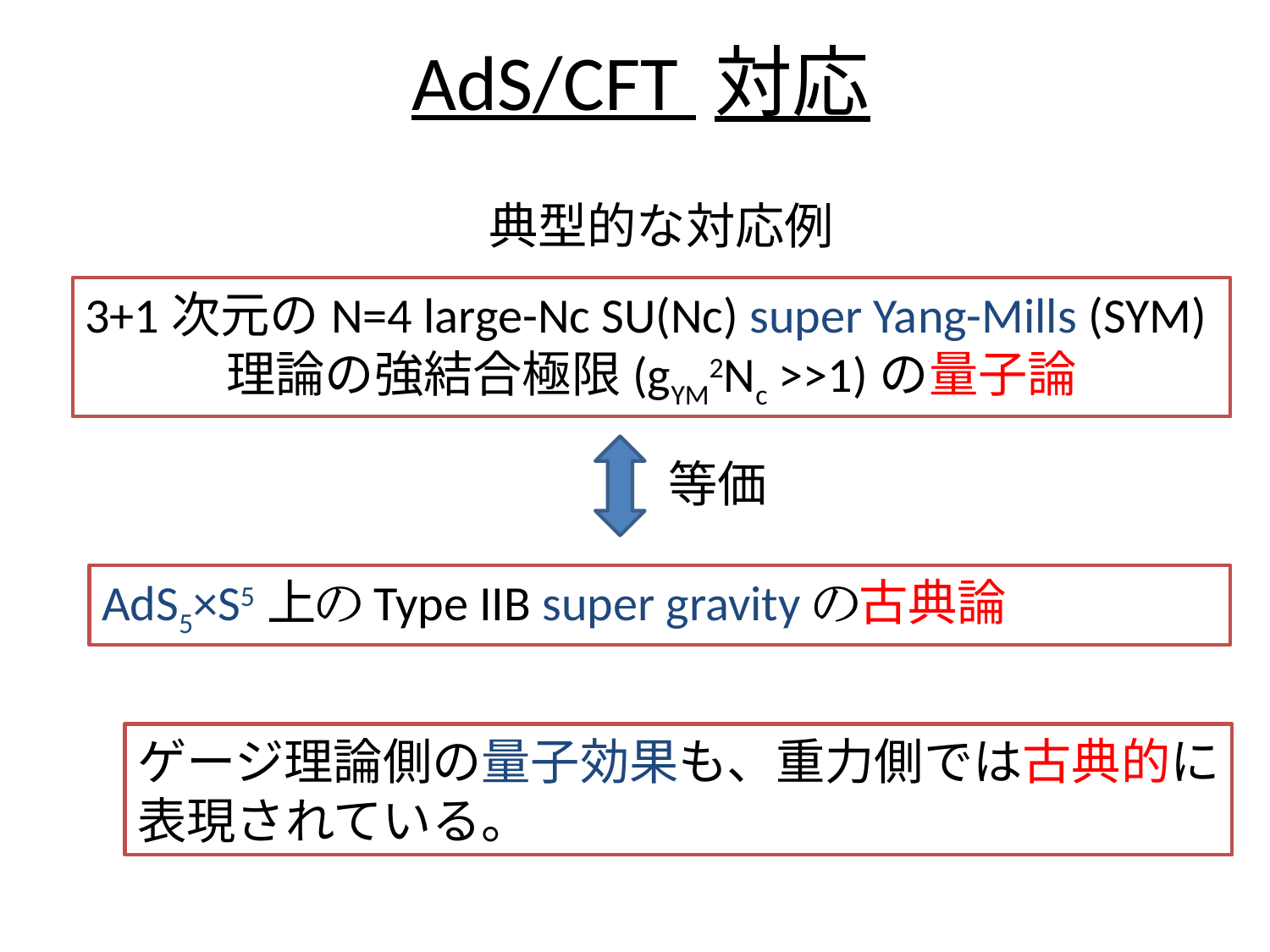

# AdS/CFT 対応
典型的な対応例
3+1次元のN=4 large-Nc SU(Nc) super Yang-Mills (SYM)
理論の強結合極限(gYM2Nc >>1)の量子論

等価
AdS5×S5上のType IIB super gravity理論の古典論
ゲージ理論側の量子効果も、重力側では古典的に
表現されている。